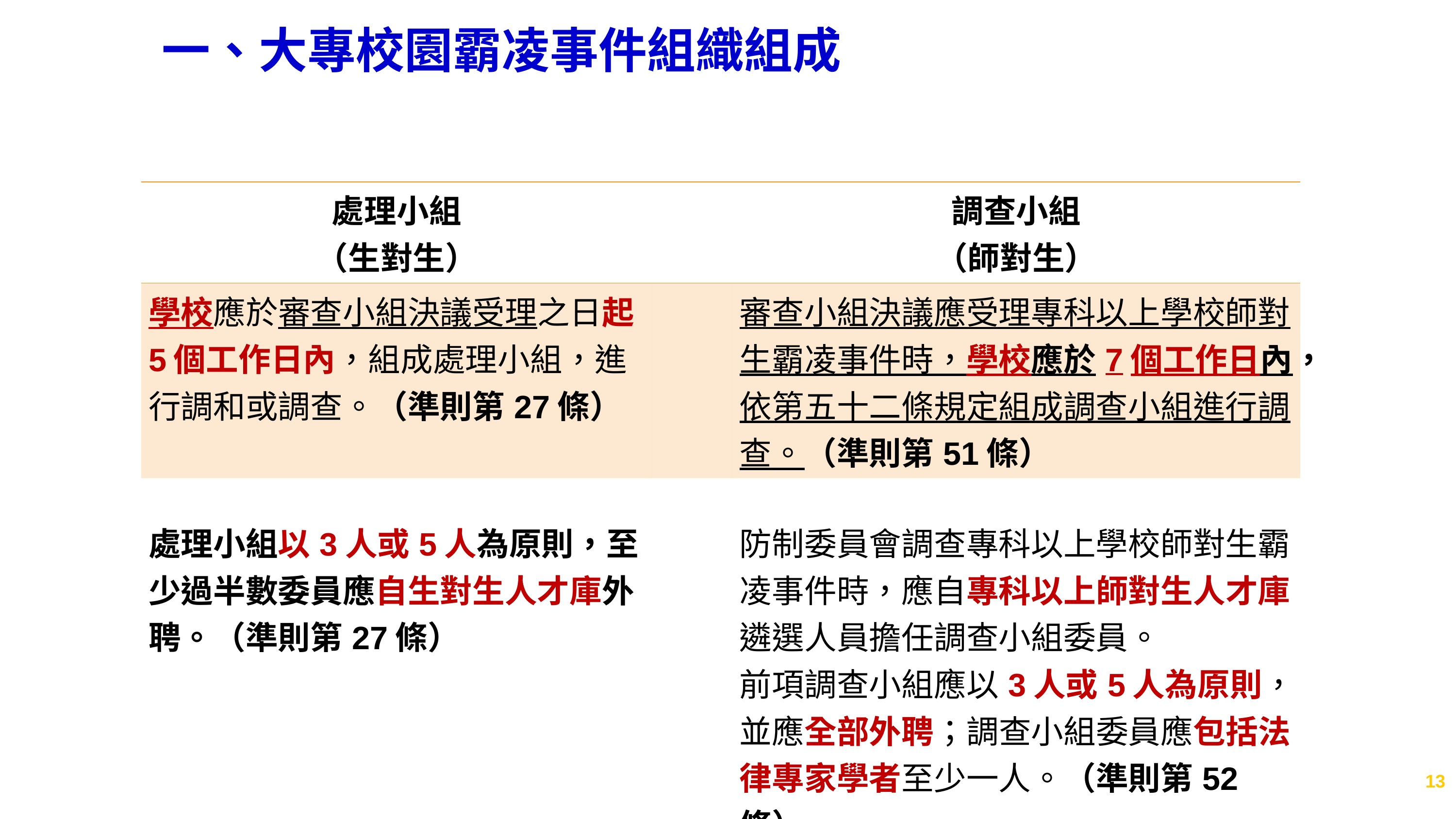

一、大專校園霸凌事件組織組成
| 處理小組 （生對生） |  | 調查小組 （師對生） |
| --- | --- | --- |
| 學校應於審查小組決議受理之日起5個工作日內，組成處理小組，進行調和或調查。（準則第27條） |  | 審查小組決議應受理專科以上學校師對生霸凌事件時，學校應於7個工作日內，依第五十二條規定組成調查小組進行調查。（準則第51條） |
| 處理小組以3人或5人為原則，至少過半數委員應自生對生人才庫外聘。（準則第27條） |  | 防制委員會調查專科以上學校師對生霸凌事件時，應自專科以上師對生人才庫遴選人員擔任調查小組委員。 前項調查小組應以3人或5人為原則，並應全部外聘；調查小組委員應包括法律專家學者至少一人。（準則第52條） |
13